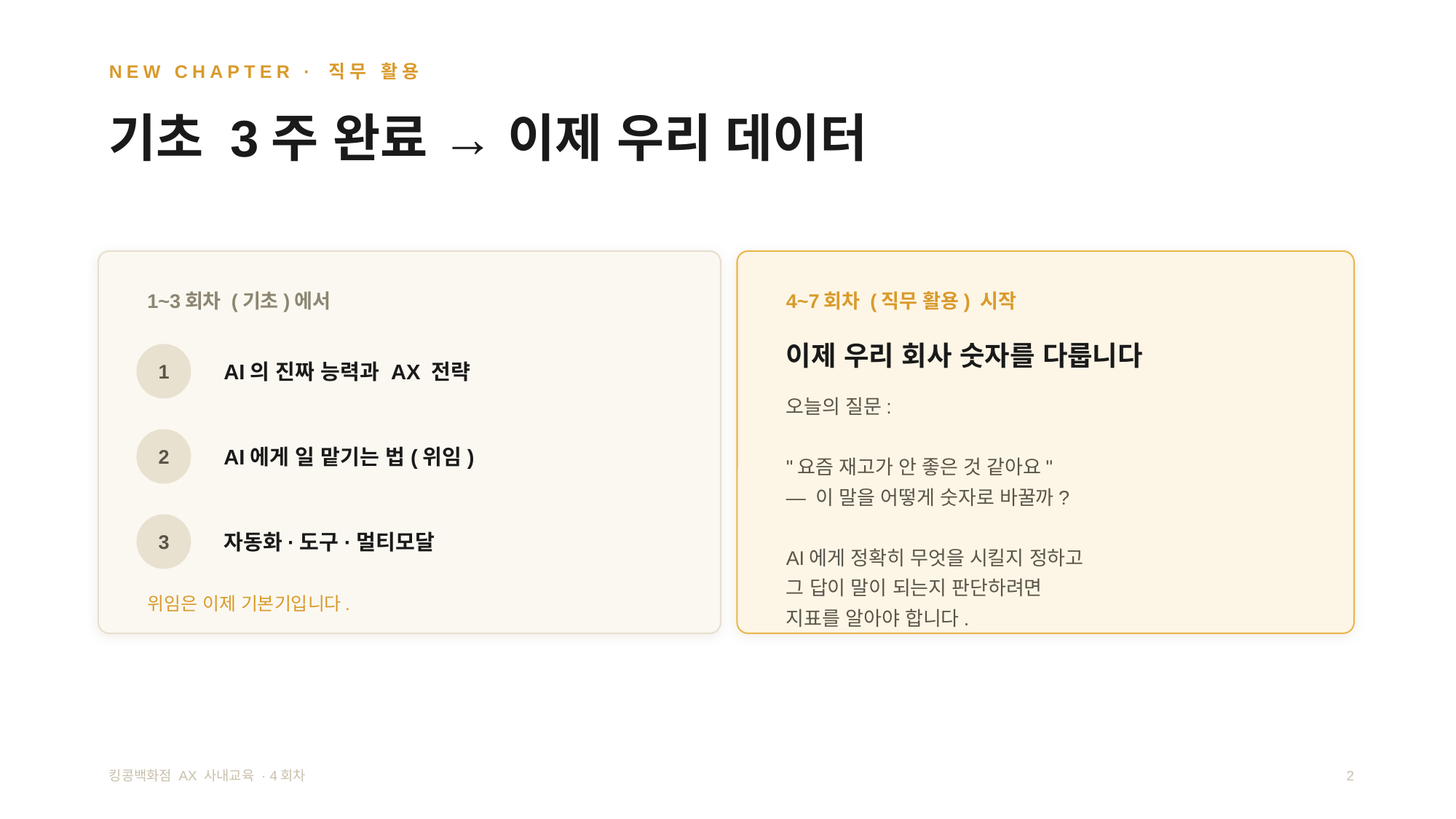

NEW CHAPTER · 직무 활용
기초 3주 완료 → 이제 우리 데이터

1~3회차 (기초)에서
4~7회차 (직무 활용) 시작
이제 우리 회사 숫자를 다룹니다

1
AI의 진짜 능력과 AX 전략
오늘의 질문:

"요즘 재고가 안 좋은 것 같아요"
— 이 말을 어떻게 숫자로 바꿀까?

AI에게 정확히 무엇을 시킬지 정하고
그 답이 말이 되는지 판단하려면
지표를 알아야 합니다.

2
AI에게 일 맡기는 법(위임)

3
자동화·도구·멀티모달
위임은 이제 기본기입니다.
킹콩백화점 AX 사내교육 · 4회차
2